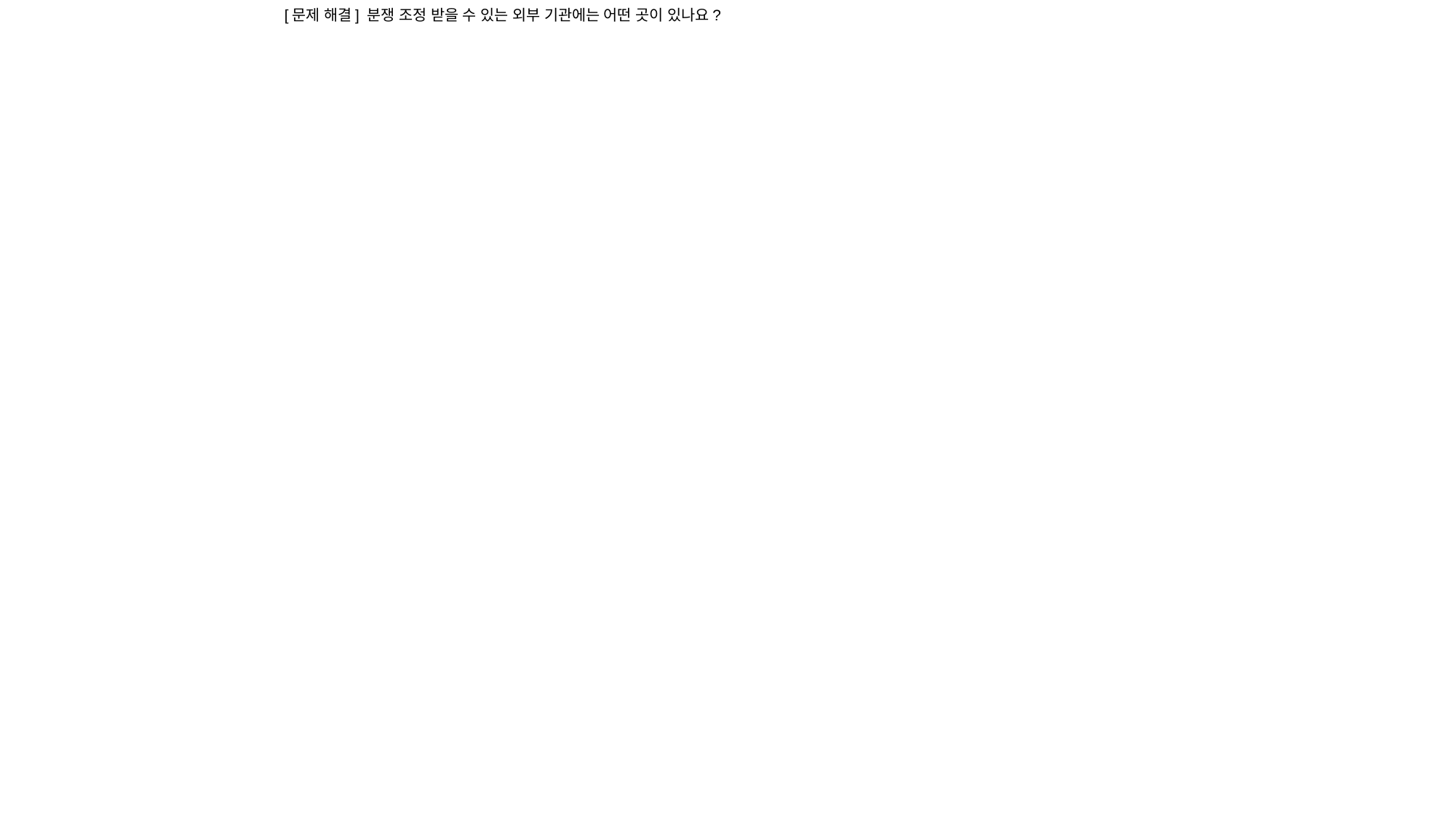

[문제 해결] 분쟁 조정 받을 수 있는 외부 기관에는 어떤 곳이 있나요?